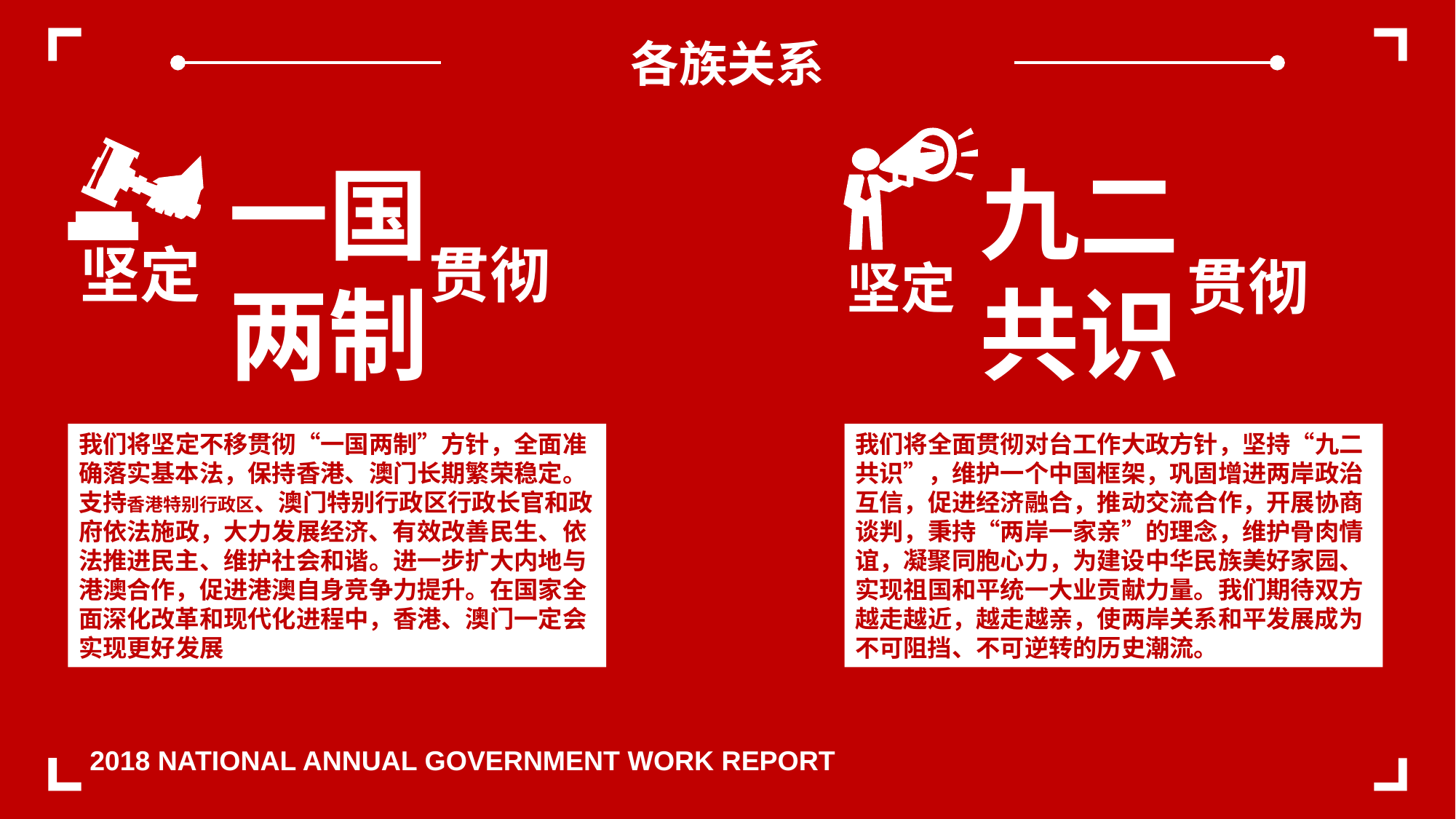

各族关系

一国
两制
九二
共识

坚定
贯彻
贯彻
坚定
我们将坚定不移贯彻“一国两制”方针，全面准确落实基本法，保持香港、澳门长期繁荣稳定。支持香港特别行政区、澳门特别行政区行政长官和政府依法施政，大力发展经济、有效改善民生、依法推进民主、维护社会和谐。进一步扩大内地与港澳合作，促进港澳自身竞争力提升。在国家全面深化改革和现代化进程中，香港、澳门一定会实现更好发展
我们将全面贯彻对台工作大政方针，坚持“九二共识”，维护一个中国框架，巩固增进两岸政治互信，促进经济融合，推动交流合作，开展协商谈判，秉持“两岸一家亲”的理念，维护骨肉情谊，凝聚同胞心力，为建设中华民族美好家园、实现祖国和平统一大业贡献力量。我们期待双方越走越近，越走越亲，使两岸关系和平发展成为不可阻挡、不可逆转的历史潮流。
2018 NATIONAL ANNUAL GOVERNMENT WORK REPORT